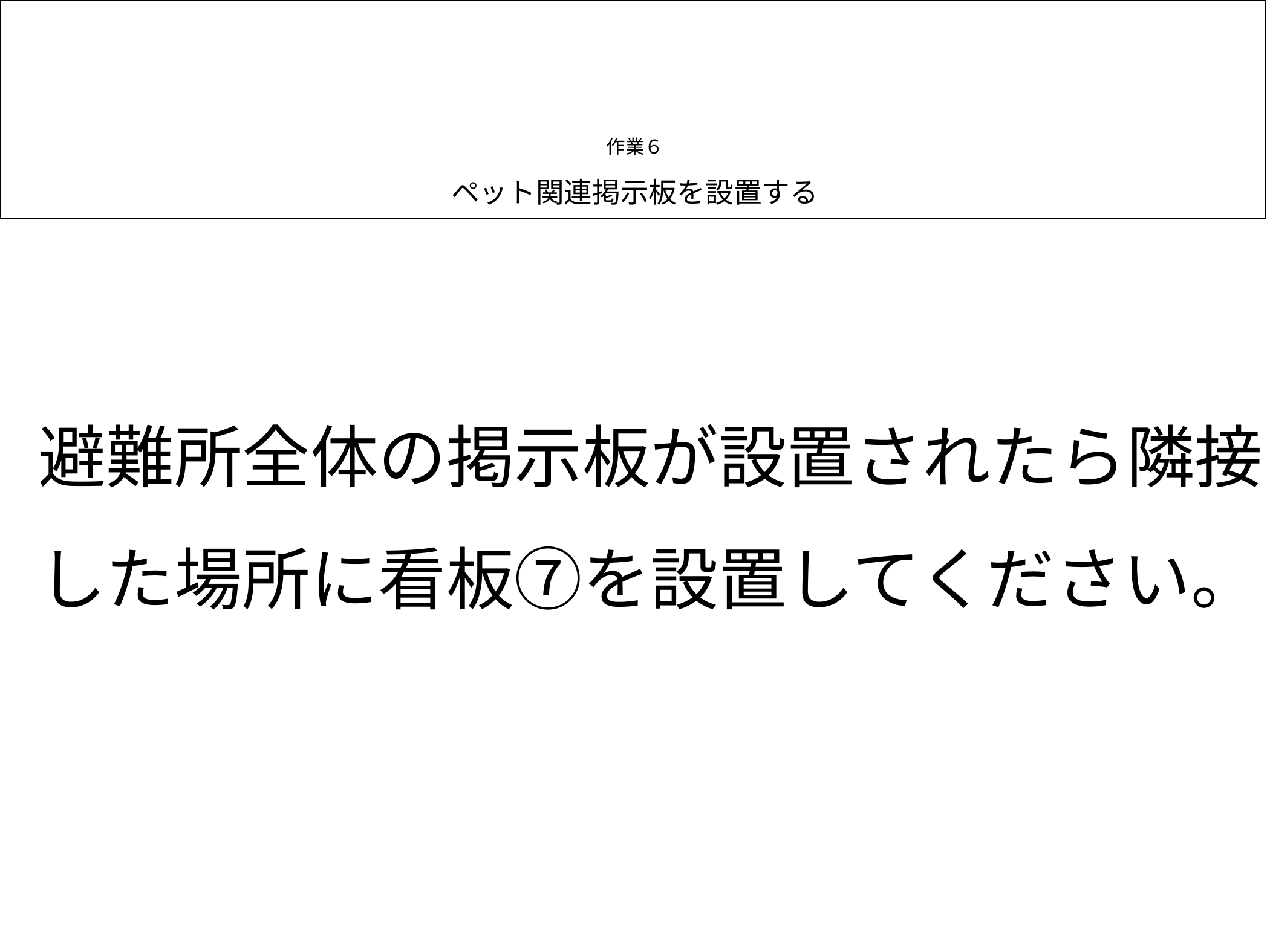

# 作業６ ペット関連掲示板を設置する
避難所全体の掲示板が設置されたら隣接した場所に看板⑦を設置してください。